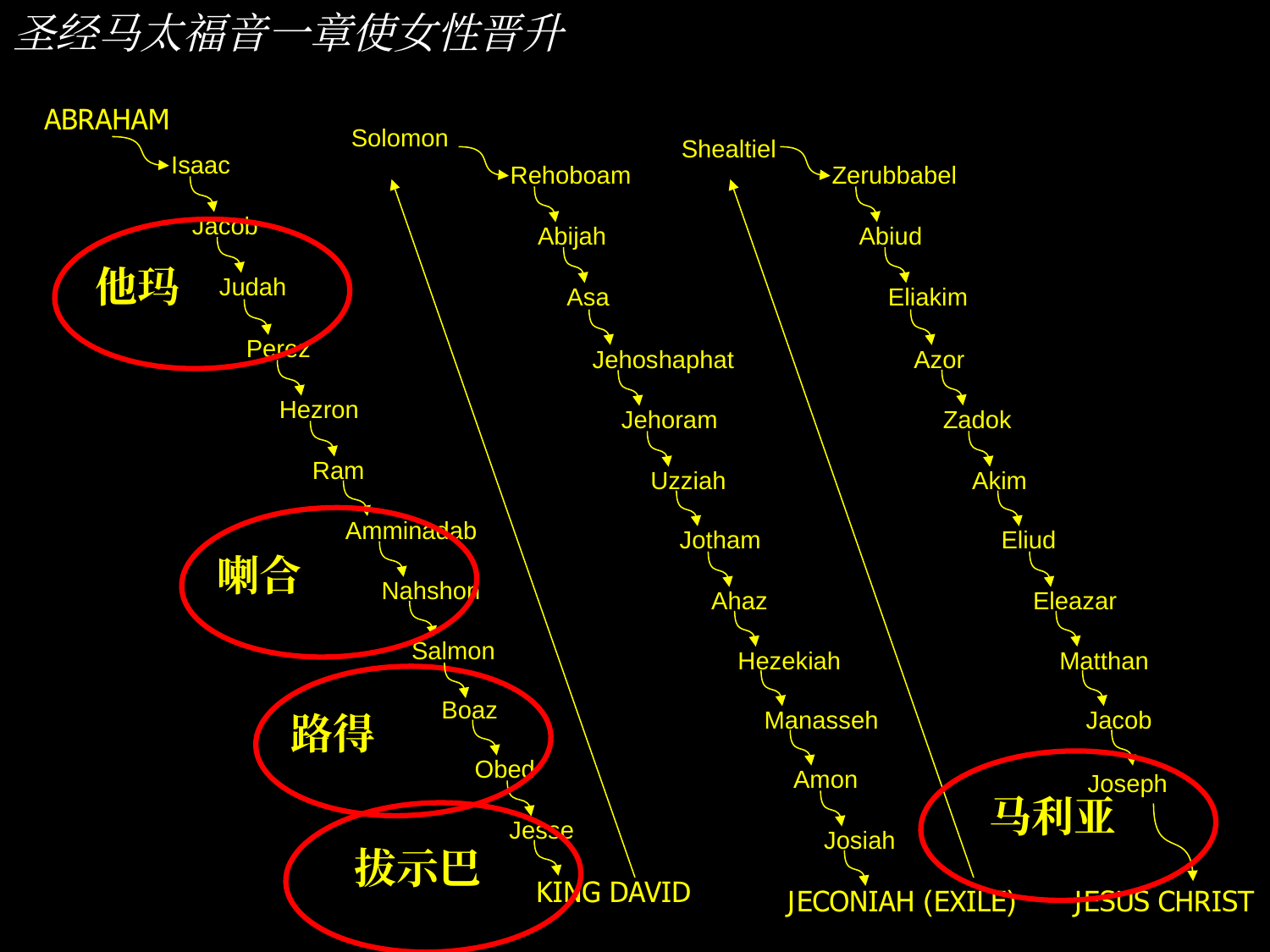

圣经马太福音一章使女性晋升
ABRAHAM
Isaac
Jacob
Judah
Perez
Hezron
Ram
Amminadab
Nahshon
Salmon
Boaz
Obed
Jesse
KING DAVID
Solomon
Shealtiel
Rehoboam
Zerubbabel

Abijah
Abiud

他玛
Asa
Eliakim
Jehoshaphat
Azor
Jehoram
Zadok
Uzziah
Akim

喇合
Jotham
Eliud
Ahaz
Eleazar
Hezekiah
Matthan

路得
Manasseh
Jacob

马利亚
Amon
Joseph

拔示巴
Josiah
JECONIAH (EXILE)
JESUS CHRIST